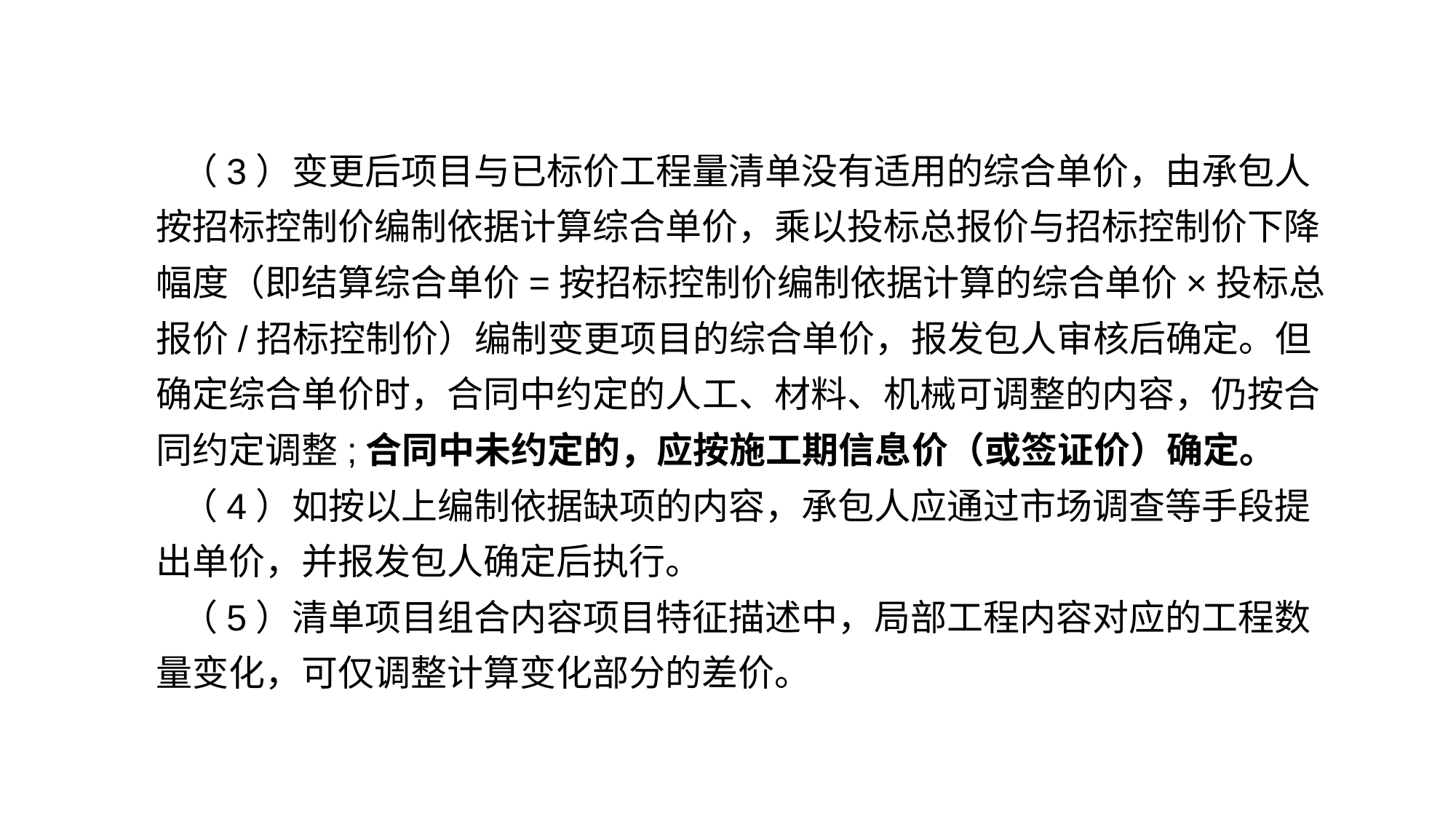

（3）变更后项目与已标价工程量清单没有适用的综合单价，由承包人按招标控制价编制依据计算综合单价，乘以投标总报价与招标控制价下降幅度（即结算综合单价=按招标控制价编制依据计算的综合单价×投标总报价/招标控制价）编制变更项目的综合单价，报发包人审核后确定。但确定综合单价时，合同中约定的人工、材料、机械可调整的内容，仍按合同约定调整;合同中未约定的，应按施工期信息价（或签证价）确定。
  （4）如按以上编制依据缺项的内容，承包人应通过市场调查等手段提出单价，并报发包人确定后执行。
  （5）清单项目组合内容项目特征描述中，局部工程内容对应的工程数量变化，可仅调整计算变化部分的差价。